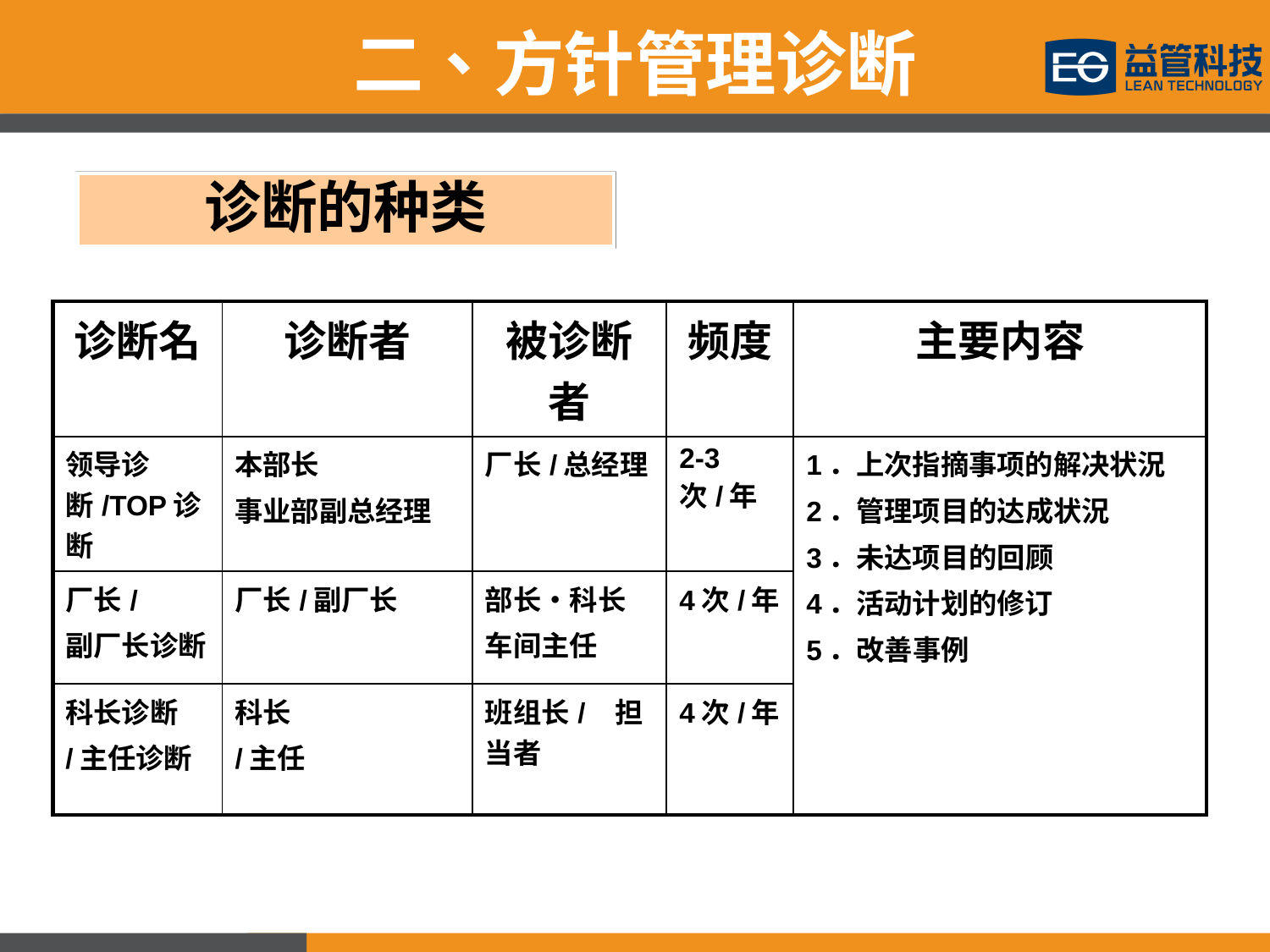

二、方针管理诊断
诊断的种类
| 诊断名 | 诊断者 | 被诊断者 | 频度 | 主要内容 |
| --- | --- | --- | --- | --- |
| 领导诊断/TOP诊断 | 本部长 事业部副总经理 | 厂长/总经理 | 2-3次/年 | 1．上次指摘事项的解决状況 2．管理项目的达成状況 3．未达项目的回顾 4．活动计划的修订 5．改善事例 |
| 厂长/ 副厂长诊断 | 厂长/副厂长 | 部长・科长 车间主任 | 4次/年 |  |
| 科长诊断 /主任诊断 | 科长 /主任 | 班组长/ 担当者 | 4次/年 |  |